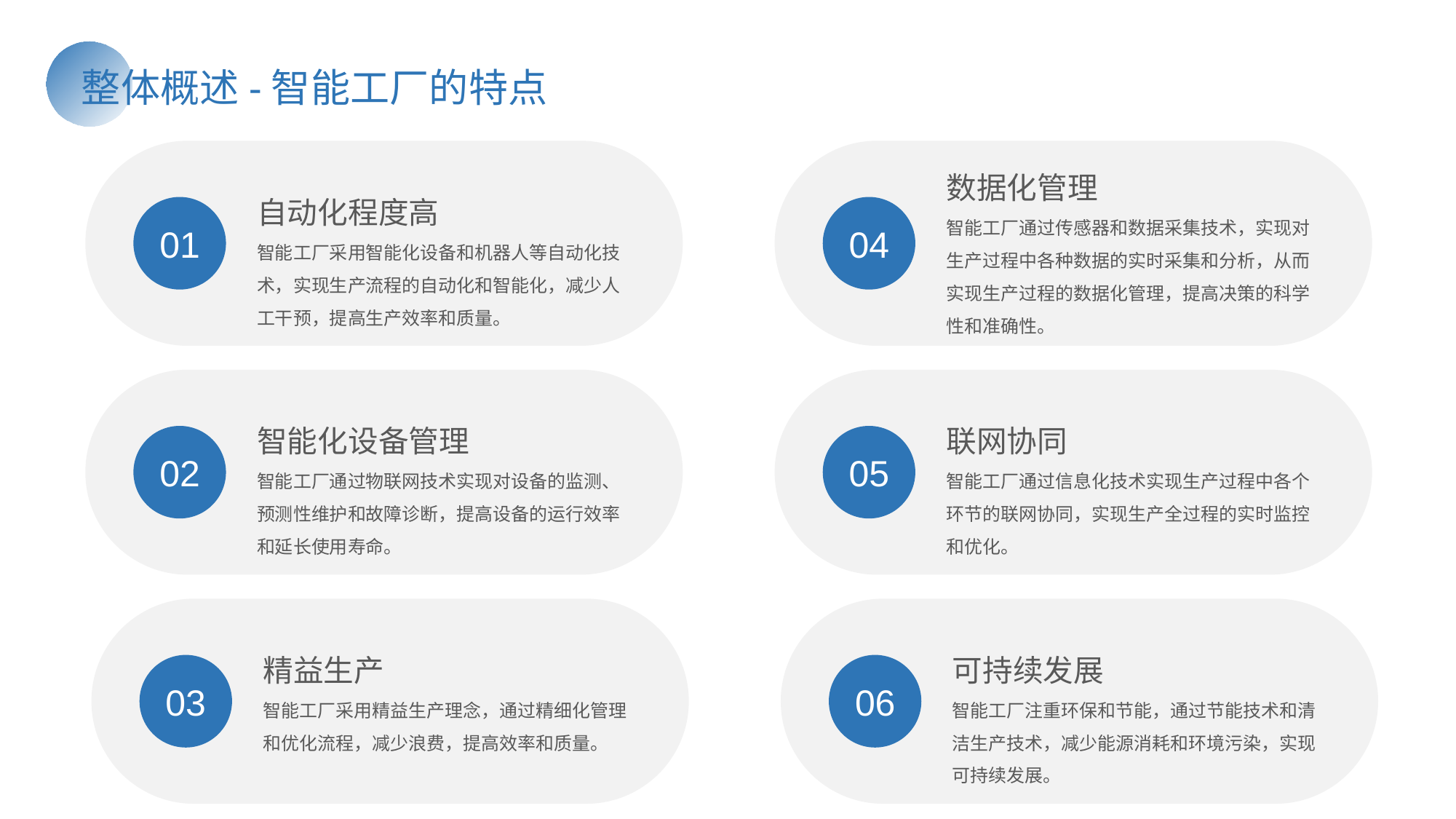

整体概述-智能工厂的特点

数据化管理
自动化程度高

智能工厂通过传感器和数据采集技术，实现对生产过程中各种数据的实时采集和分析，从而实现生产过程的数据化管理，提高决策的科学性和准确性。
01
04
智能工厂采用智能化设备和机器人等自动化技术，实现生产流程的自动化和智能化，减少人工干预，提高生产效率和质量。

智能化设备管理
联网协同

02
05
智能工厂通过物联网技术实现对设备的监测、预测性维护和故障诊断，提高设备的运行效率和延长使用寿命。
智能工厂通过信息化技术实现生产过程中各个环节的联网协同，实现生产全过程的实时监控和优化。

精益生产
可持续发展

03
06
智能工厂采用精益生产理念，通过精细化管理和优化流程，减少浪费，提高效率和质量。
智能工厂注重环保和节能，通过节能技术和清洁生产技术，减少能源消耗和环境污染，实现可持续发展。